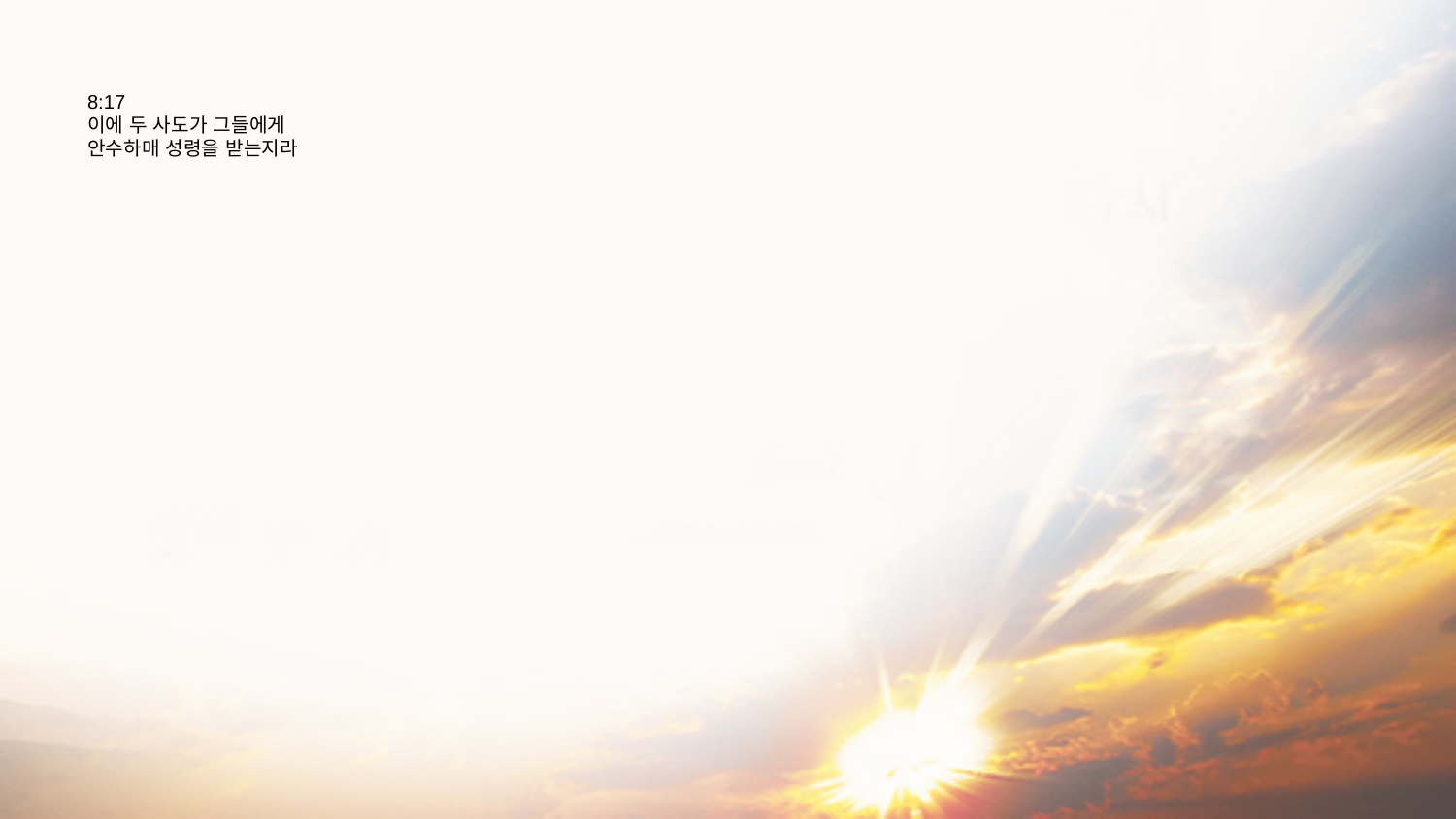

# 8:17 이에 두 사도가 그들에게 안수하매 성령을 받는지라